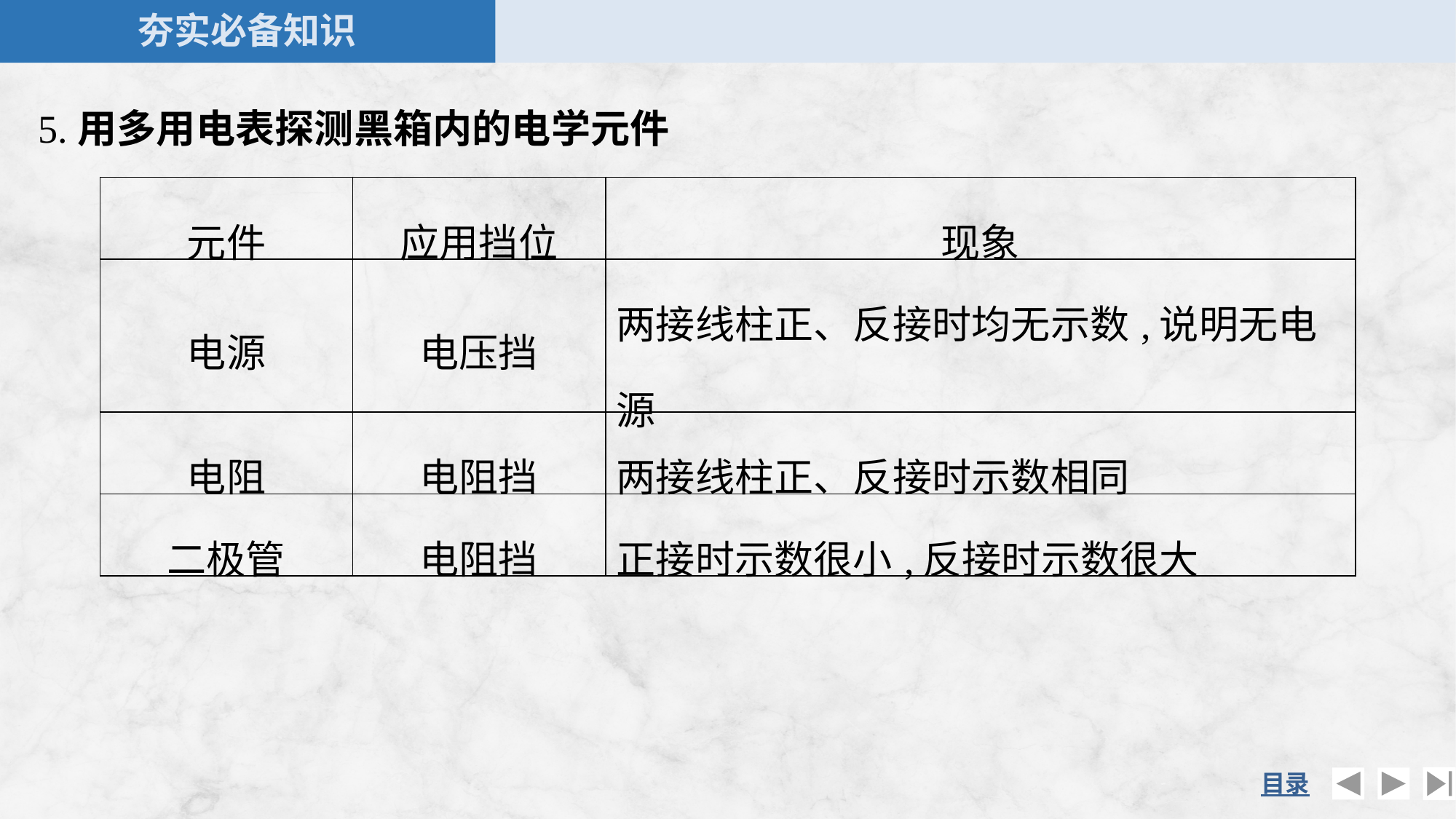

5.用多用电表探测黑箱内的电学元件
| 元件 | 应用挡位 | 现象 |
| --- | --- | --- |
| 电源 | 电压挡 | 两接线柱正、反接时均无示数,说明无电源 |
| 电阻 | 电阻挡 | 两接线柱正、反接时示数相同 |
| 二极管 | 电阻挡 | 正接时示数很小,反接时示数很大 |